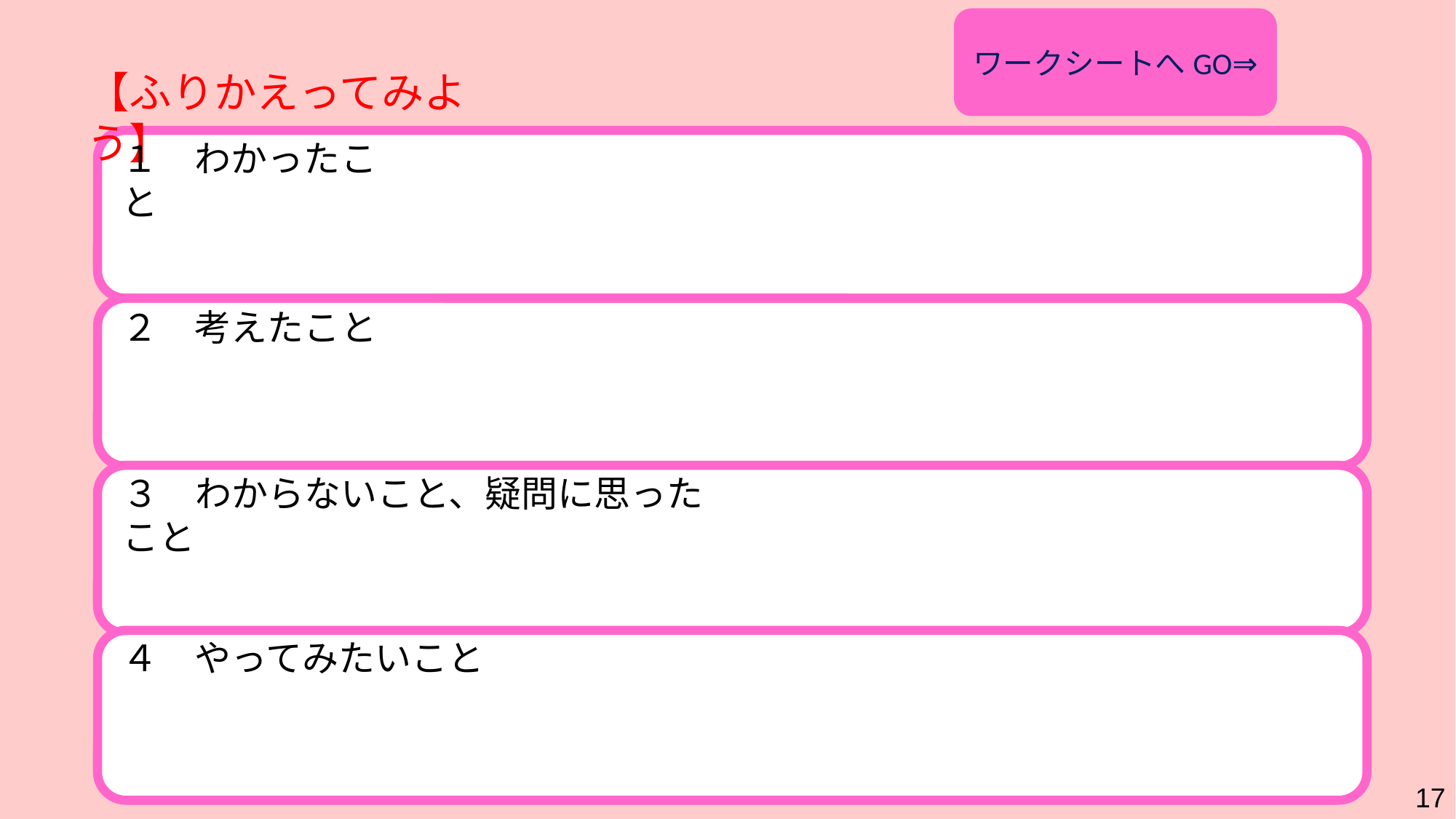

ワークシートへGO⇒
【ふりかえってみよう】
１　わかったこと

２　考えたこと

３　わからないこと、疑問に思ったこと
４　やってみたいこと

17